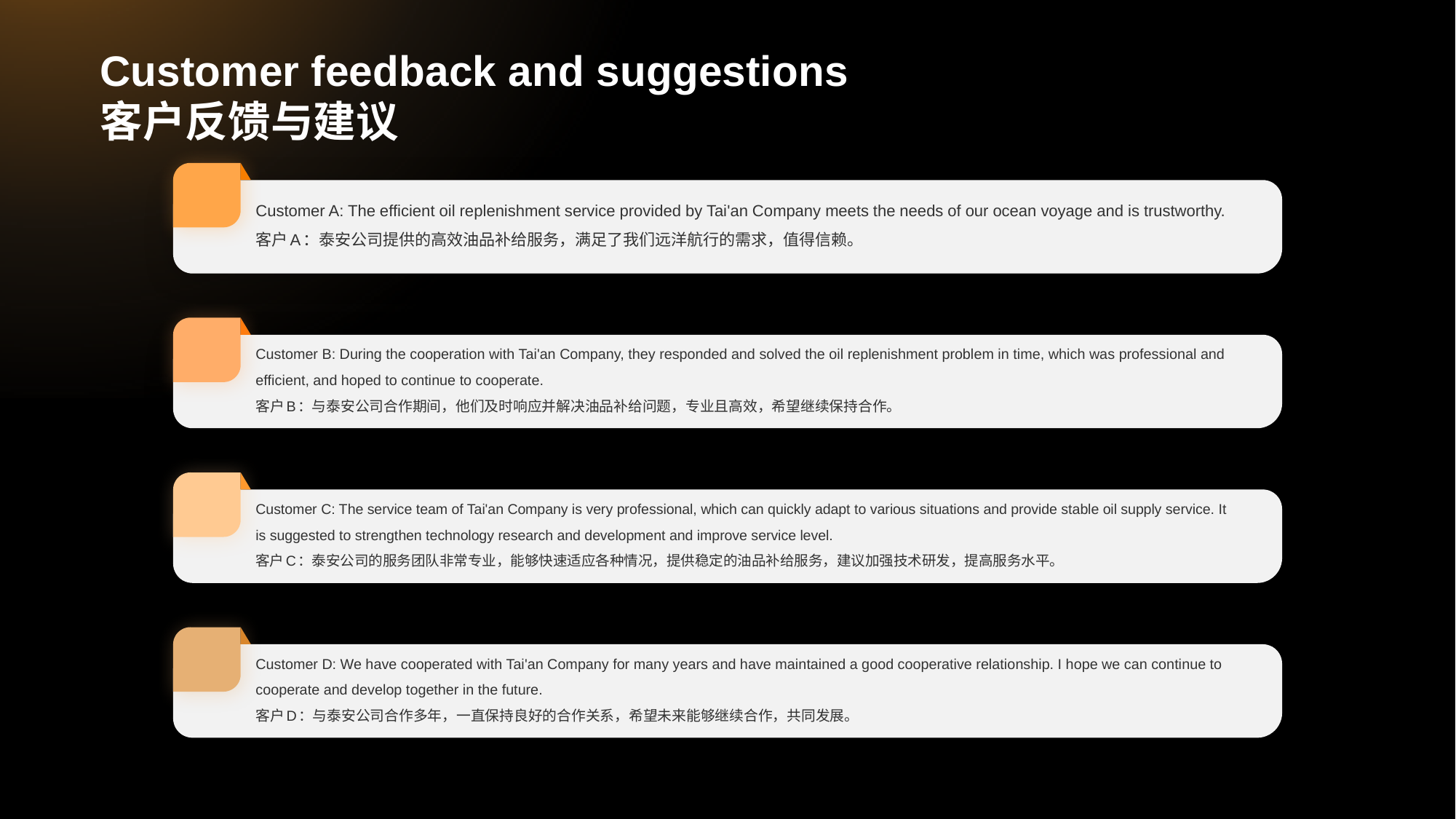

# Customer feedback and suggestions 客户反馈与建议

Customer A: The efficient oil replenishment service provided by Tai'an Company meets the needs of our ocean voyage and is trustworthy.
客户A：泰安公司提供的高效油品补给服务，满足了我们远洋航行的需求，值得信赖。

Customer B: During the cooperation with Tai'an Company, they responded and solved the oil replenishment problem in time, which was professional and efficient, and hoped to continue to cooperate.
客户B：与泰安公司合作期间，他们及时响应并解决油品补给问题，专业且高效，希望继续保持合作。

Customer C: The service team of Tai'an Company is very professional, which can quickly adapt to various situations and provide stable oil supply service. It is suggested to strengthen technology research and development and improve service level.
客户C：泰安公司的服务团队非常专业，能够快速适应各种情况，提供稳定的油品补给服务，建议加强技术研发，提高服务水平。

Customer D: We have cooperated with Tai'an Company for many years and have maintained a good cooperative relationship. I hope we can continue to cooperate and develop together in the future.
客户D：与泰安公司合作多年，一直保持良好的合作关系，希望未来能够继续合作，共同发展。